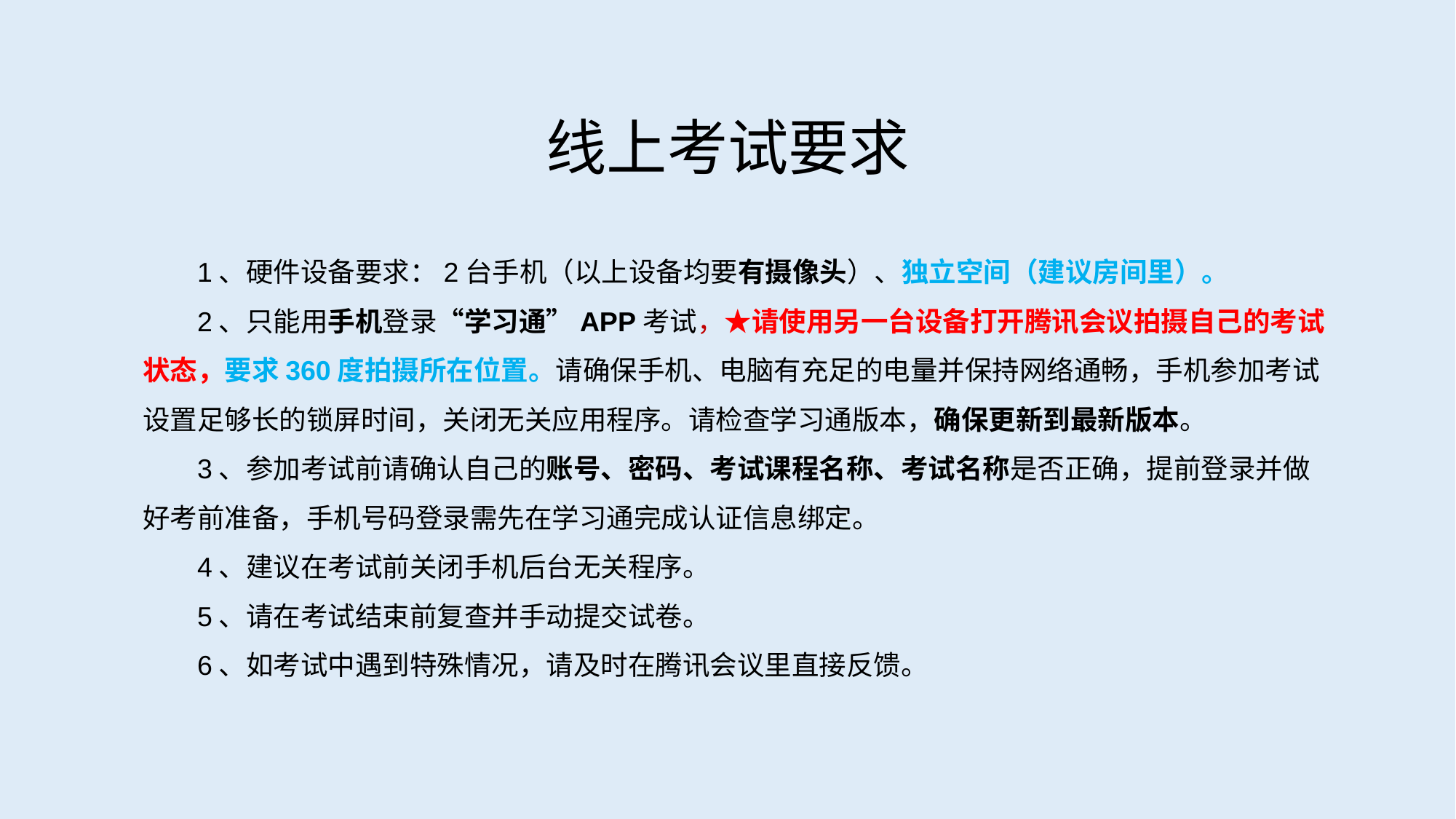

线上考试要求
1、硬件设备要求：2台手机（以上设备均要有摄像头）、独立空间（建议房间里）。
2、只能用手机登录“学习通”APP考试，★请使用另一台设备打开腾讯会议拍摄自己的考试状态，要求360度拍摄所在位置。请确保手机、电脑有充足的电量并保持网络通畅，手机参加考试设置足够长的锁屏时间，关闭无关应用程序。请检查学习通版本，确保更新到最新版本。
3、参加考试前请确认自己的账号、密码、考试课程名称、考试名称是否正确，提前登录并做好考前准备，手机号码登录需先在学习通完成认证信息绑定。
4、建议在考试前关闭手机后台无关程序。
5、请在考试结束前复查并手动提交试卷。
6、如考试中遇到特殊情况，请及时在腾讯会议里直接反馈。